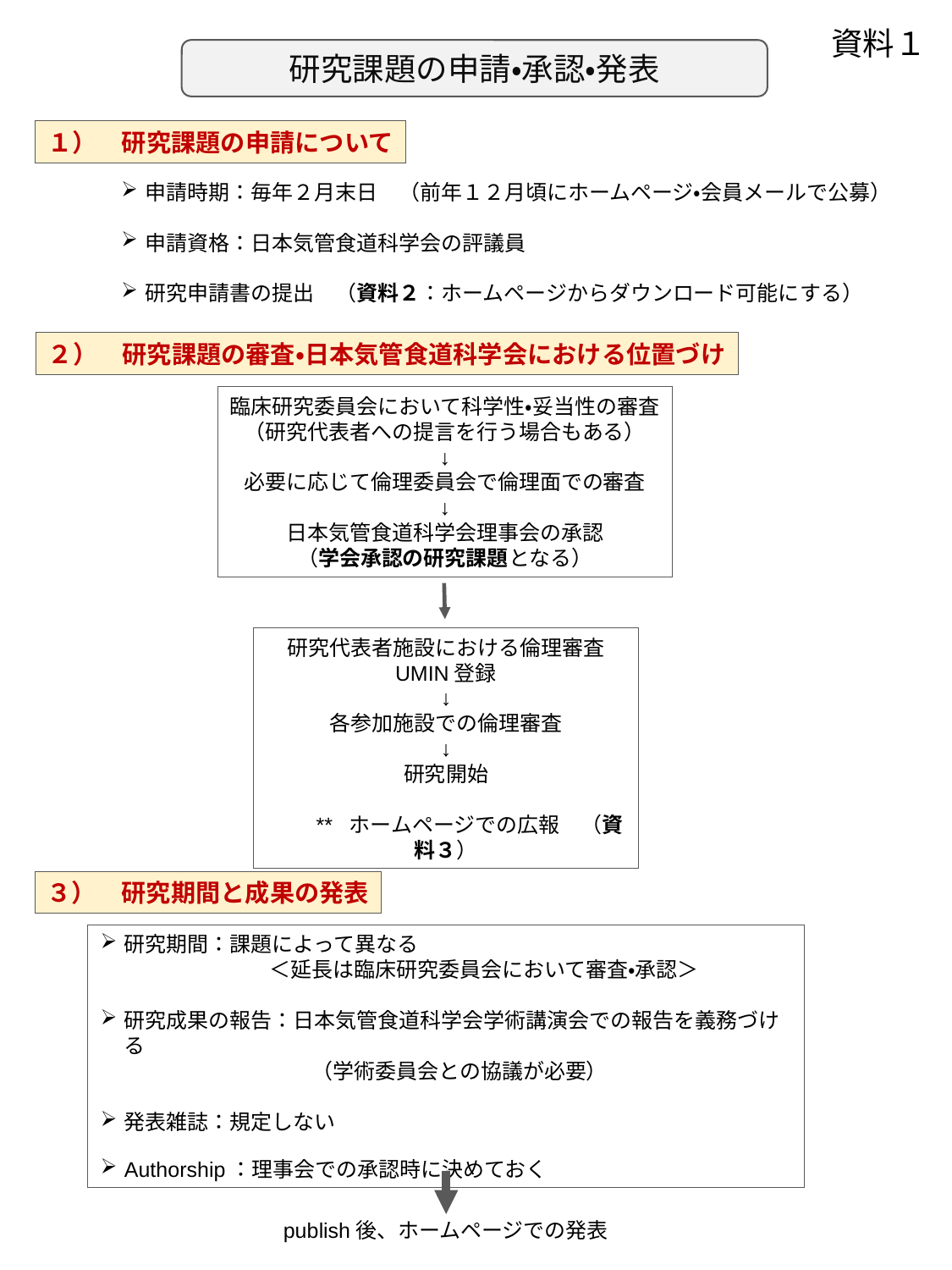

資料１
研究課題の申請・承認・発表
１）　研究課題の申請について
申請時期：毎年２月末日　（前年１２月頃にホームページ・会員メールで公募）

申請資格：日本気管食道科学会の評議員

研究申請書の提出　（資料２：ホームページからダウンロード可能にする）
２）　研究課題の審査・日本気管食道科学会における位置づけ
臨床研究委員会において科学性・妥当性の審査
（研究代表者への提言を行う場合もある）
↓
必要に応じて倫理委員会で倫理面での審査
↓
日本気管食道科学会理事会の承認
（学会承認の研究課題となる）
研究代表者施設における倫理審査
UMIN登録
↓
各参加施設での倫理審査
↓
研究開始

　　**  ホームページでの広報　（資料３）
３）　研究期間と成果の発表
研究期間：課題によって異なる
　　　　　　　　＜延長は臨床研究委員会において審査・承認＞

研究成果の報告：日本気管食道科学会学術講演会での報告を義務づける
	　　　　（学術委員会との協議が必要）

発表雑誌：規定しない

Authorship：理事会での承認時に決めておく
publish後、ホームページでの発表